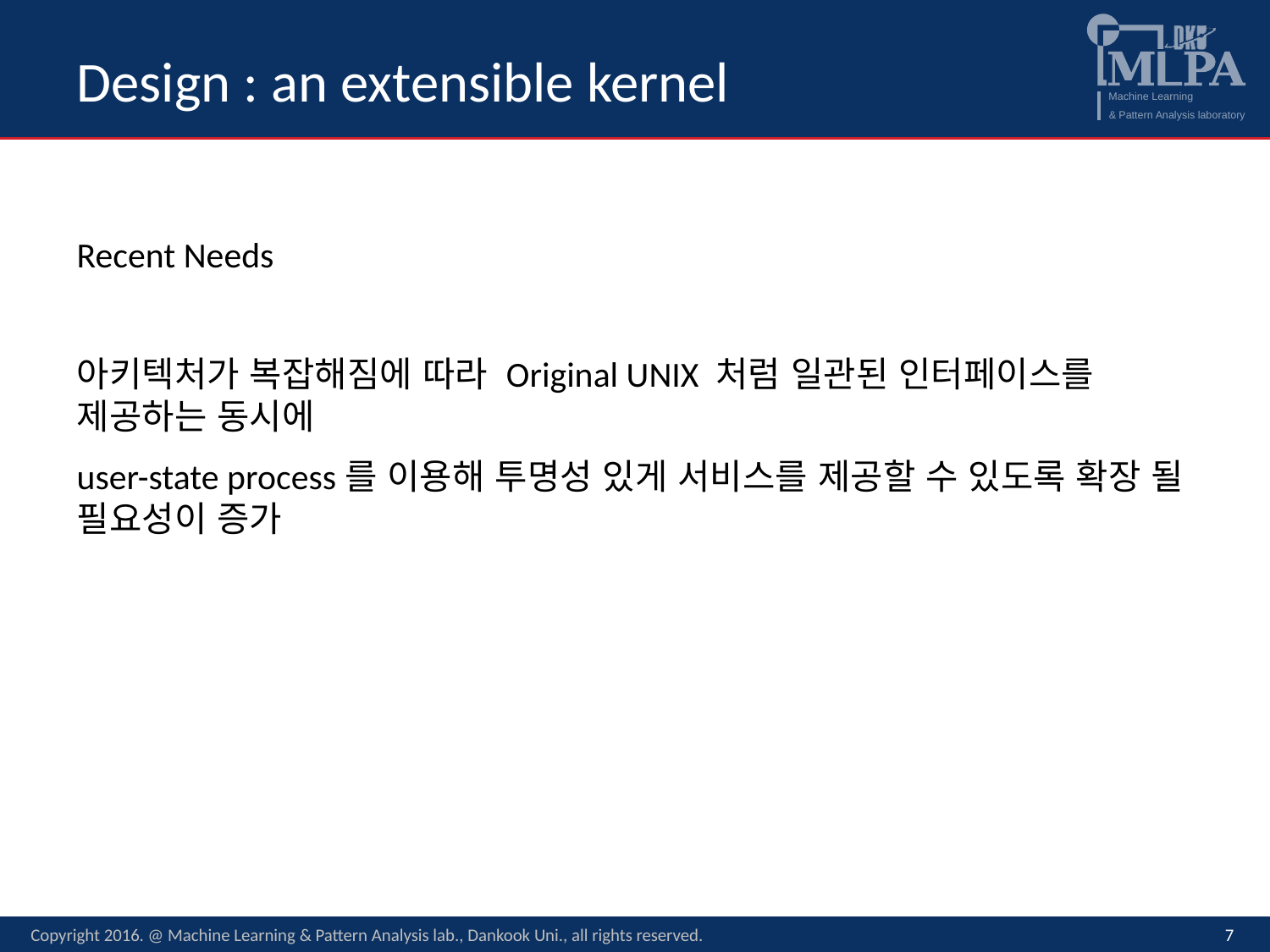

# Design : an extensible kernel

Recent Needs

아키텍처가 복잡해짐에 따라 Original UNIX 처럼 일관된 인터페이스를 제공하는 동시에
user-state process를 이용해 투명성 있게 서비스를 제공할 수 있도록 확장 될 필요성이 증가

Copyright 2016. @ Machine Learning & Pattern Analysis lab., Dankook Uni., all rights reserved.
7